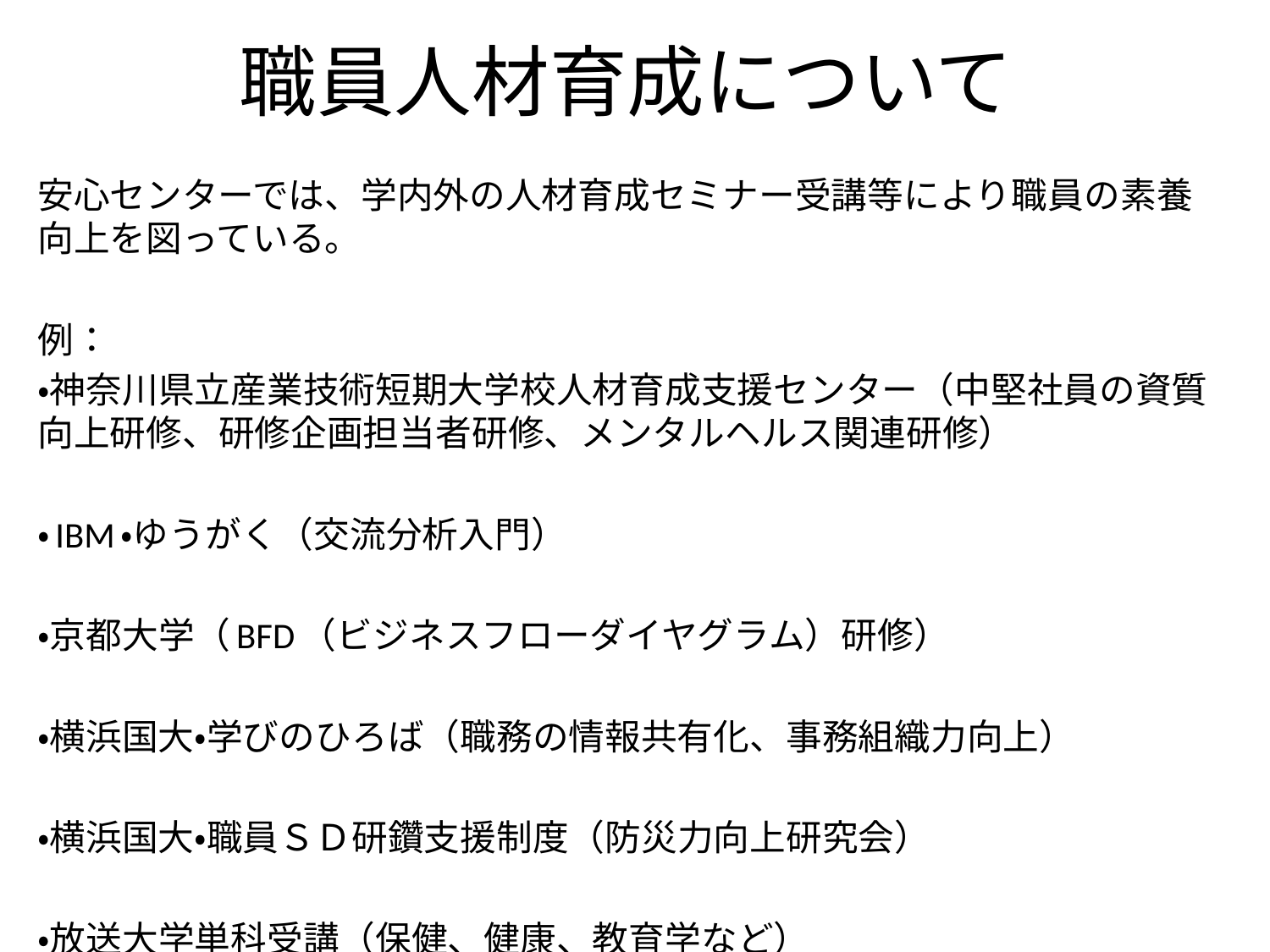

# 職員人材育成について
安心センターでは、学内外の人材育成セミナー受講等により職員の素養向上を図っている。

例：
・神奈川県立産業技術短期大学校人材育成支援センター（中堅社員の資質向上研修、研修企画担当者研修、メンタルヘルス関連研修）

・IBM・ゆうがく（交流分析入門）

・京都大学（BFD（ビジネスフローダイヤグラム）研修）

・横浜国大・学びのひろば（職務の情報共有化、事務組織力向上）

・横浜国大・職員ＳＤ研鑽支援制度（防災力向上研究会）

・放送大学単科受講（保健、健康、教育学など）